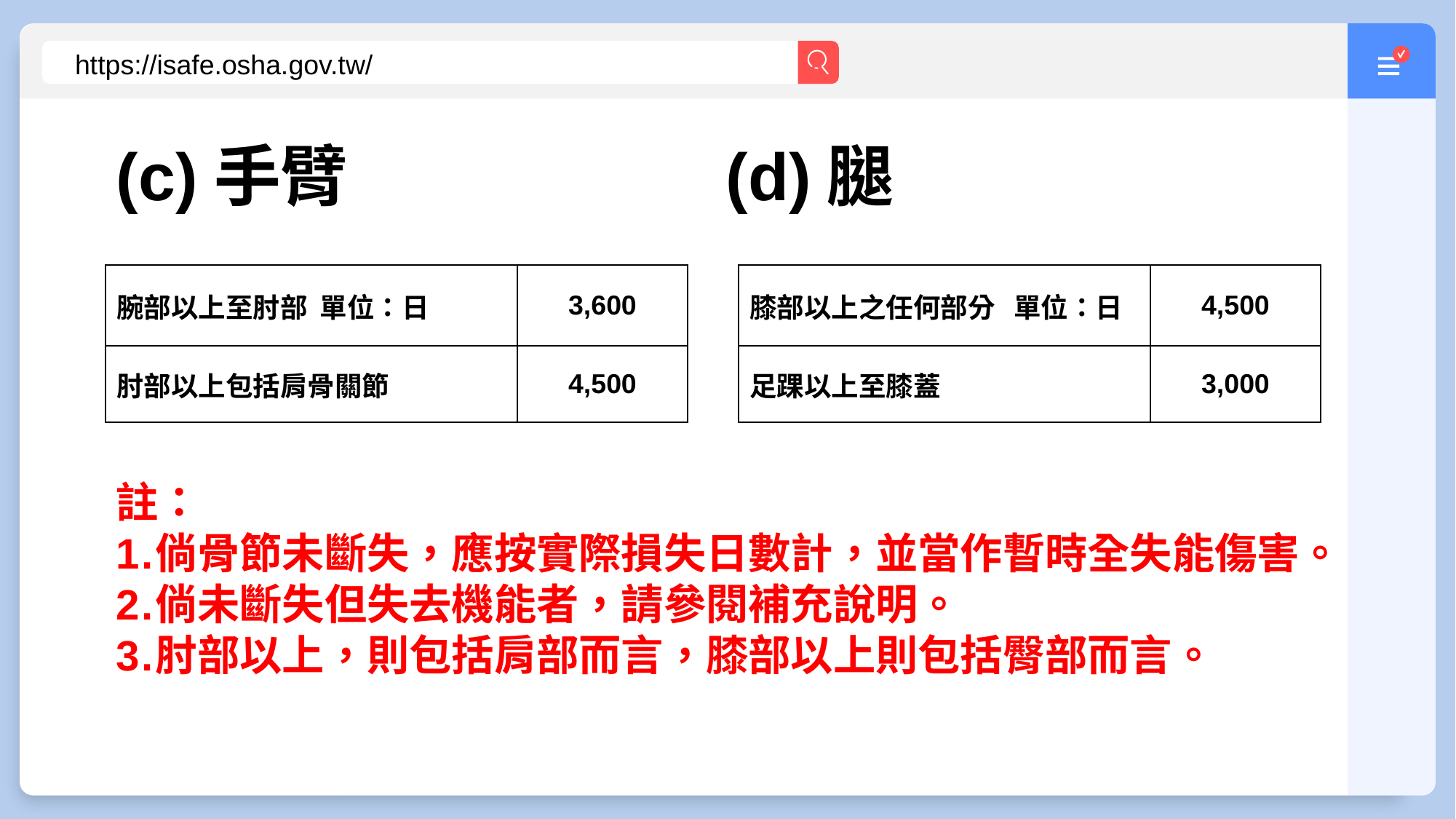

https://isafe.osha.gov.tw/
(c)手臂                        (d)腿
| 腕部以上至肘部 單位：日 | 3,600 |
| --- | --- |
| 肘部以上包括肩骨關節 | 4,500 |
| 膝部以上之任何部分 單位：日 | 4,500 |
| --- | --- |
| 足踝以上至膝蓋 | 3,000 |
註：
倘骨節未斷失，應按實際損失日數計，並當作暫時全失能傷害。
倘未斷失但失去機能者，請參閱補充說明。
肘部以上，則包括肩部而言，膝部以上則包括臀部而言。